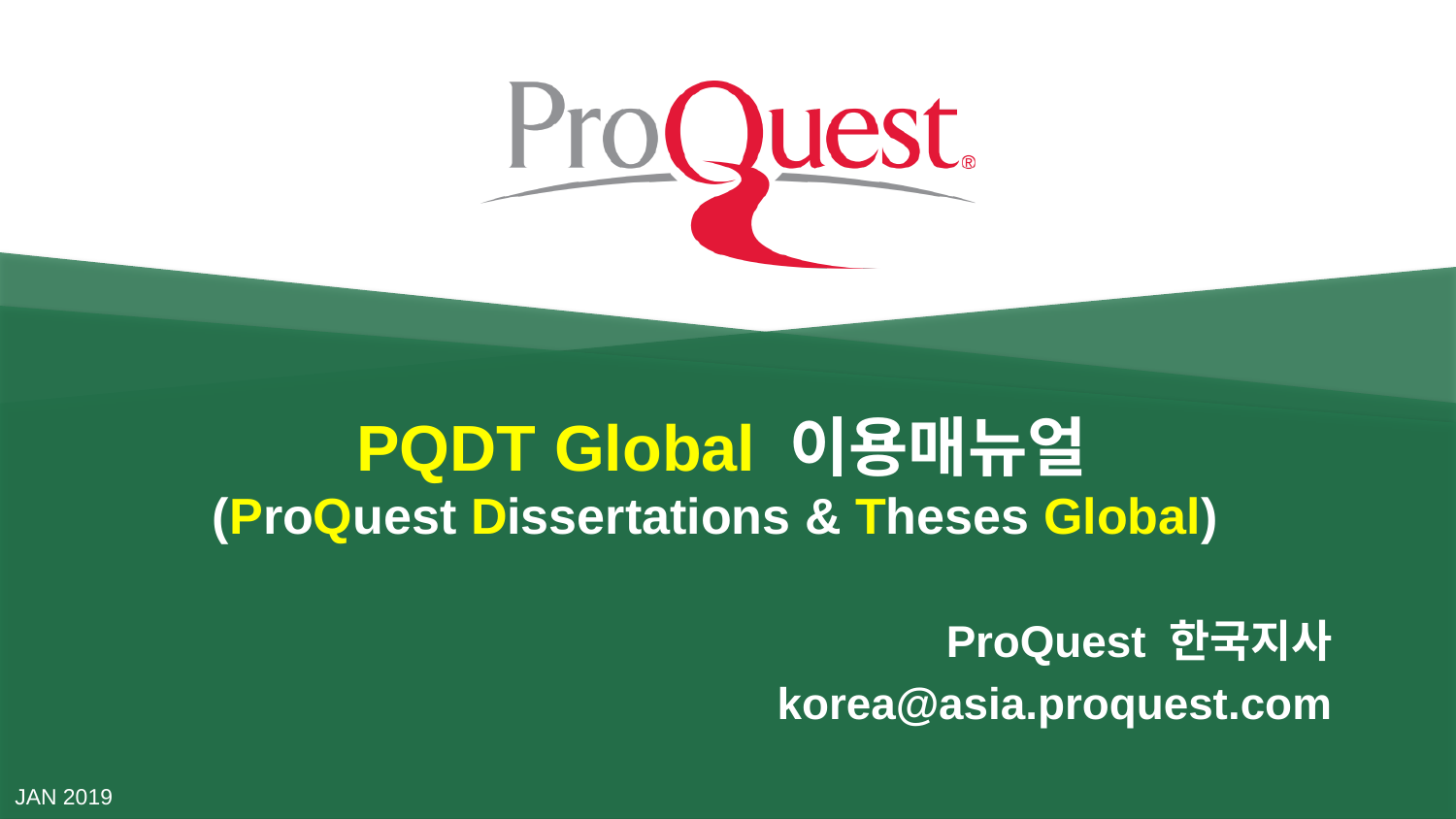

# PQDT Global 이용매뉴얼 (ProQuest Dissertations & Theses Global)
ProQuest 한국지사
 korea@asia.proquest.com
JAN 2019